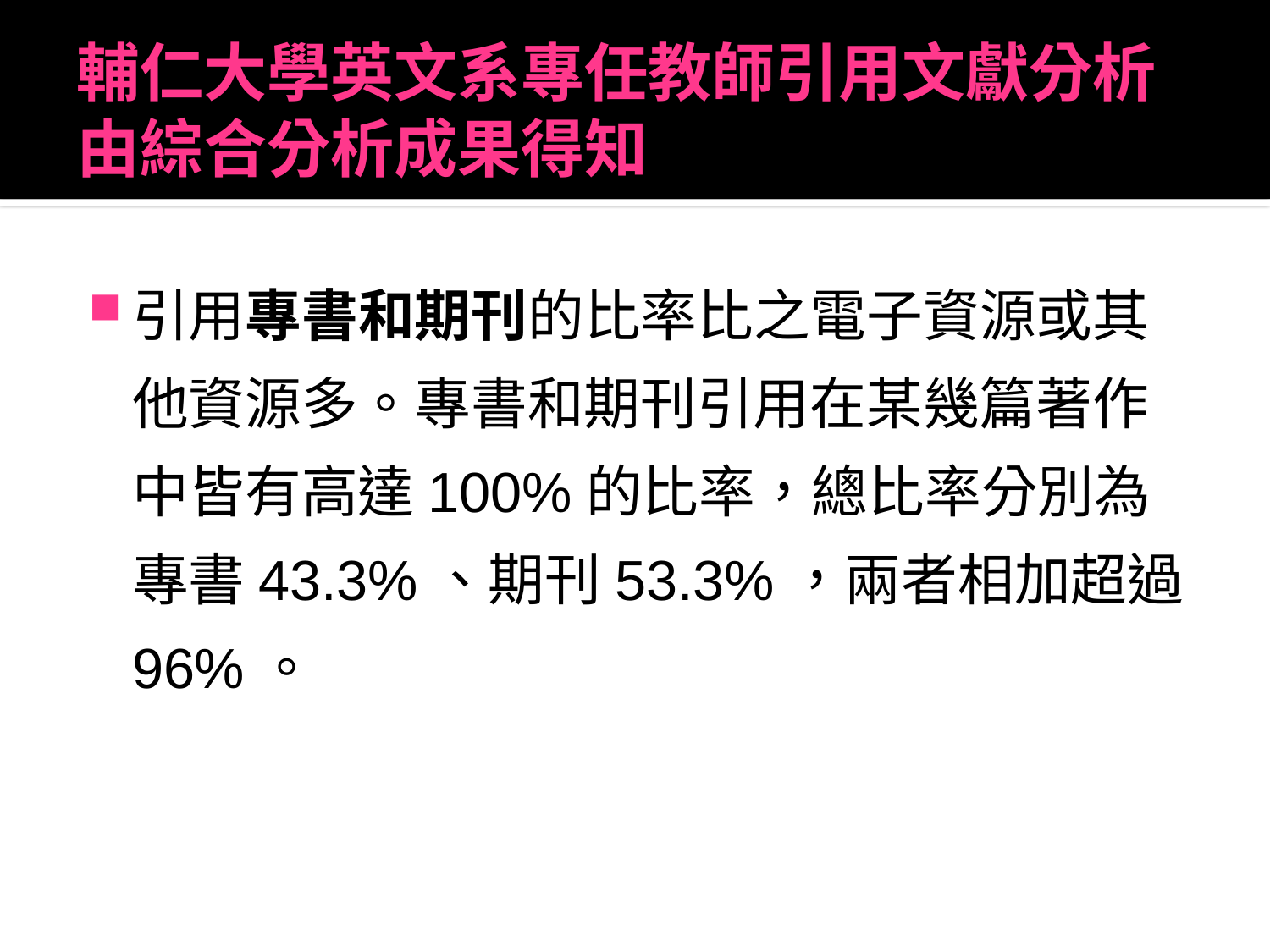

# 輔仁大學英文系專任教師引用文獻分析 由綜合分析成果得知
引用專書和期刊的比率比之電子資源或其他資源多。專書和期刊引用在某幾篇著作中皆有高達100%的比率，總比率分別為專書43.3%、期刊53.3%，兩者相加超過96%。